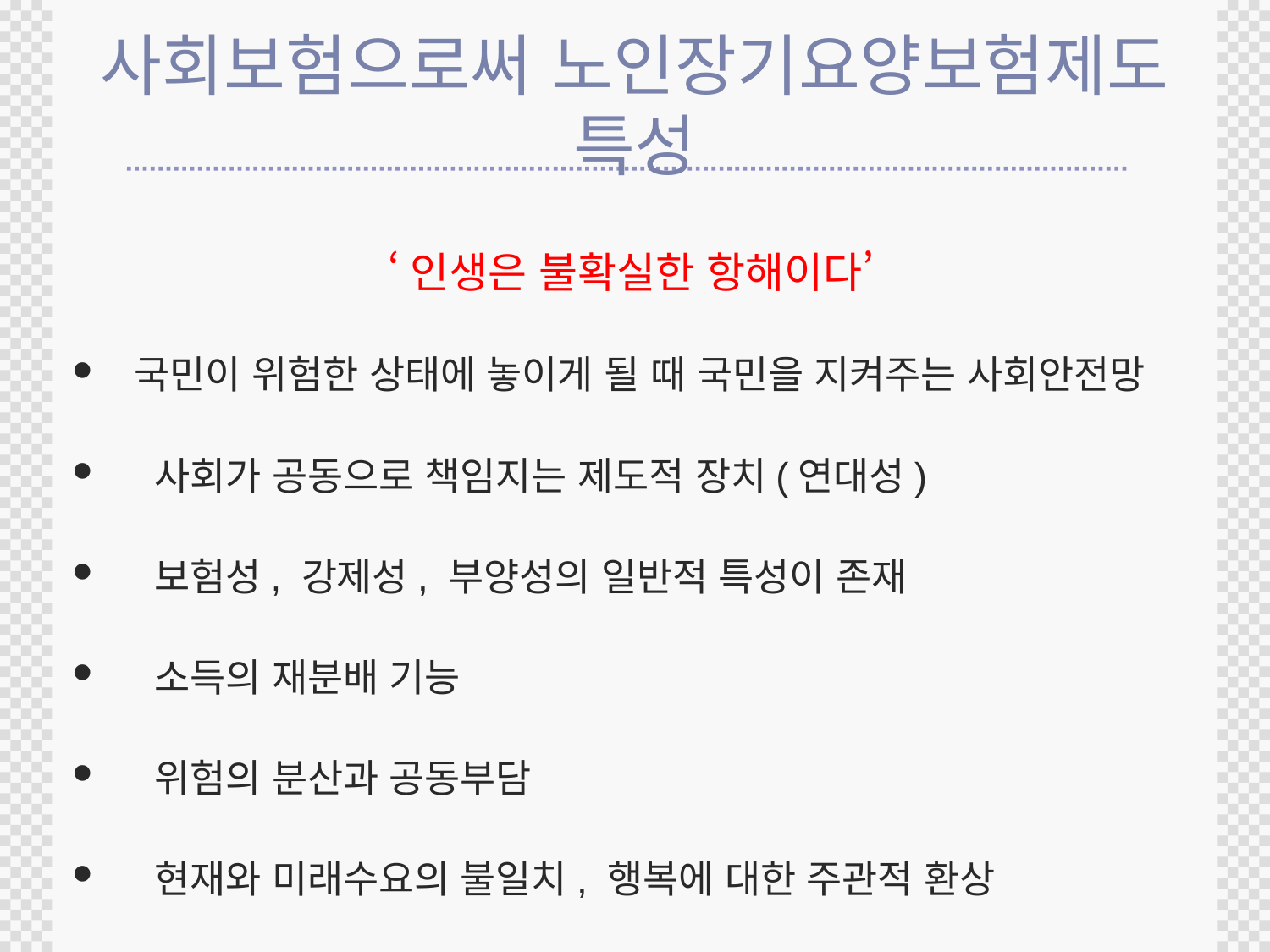

# 사회보험으로써 노인장기요양보험제도 특성
‘인생은 불확실한 항해이다’
국민이 위험한 상태에 놓이게 될 때 국민을 지켜주는 사회안전망
 사회가 공동으로 책임지는 제도적 장치(연대성)
 보험성, 강제성, 부양성의 일반적 특성이 존재
 소득의 재분배 기능
 위험의 분산과 공동부담
 현재와 미래수요의 불일치, 행복에 대한 주관적 환상